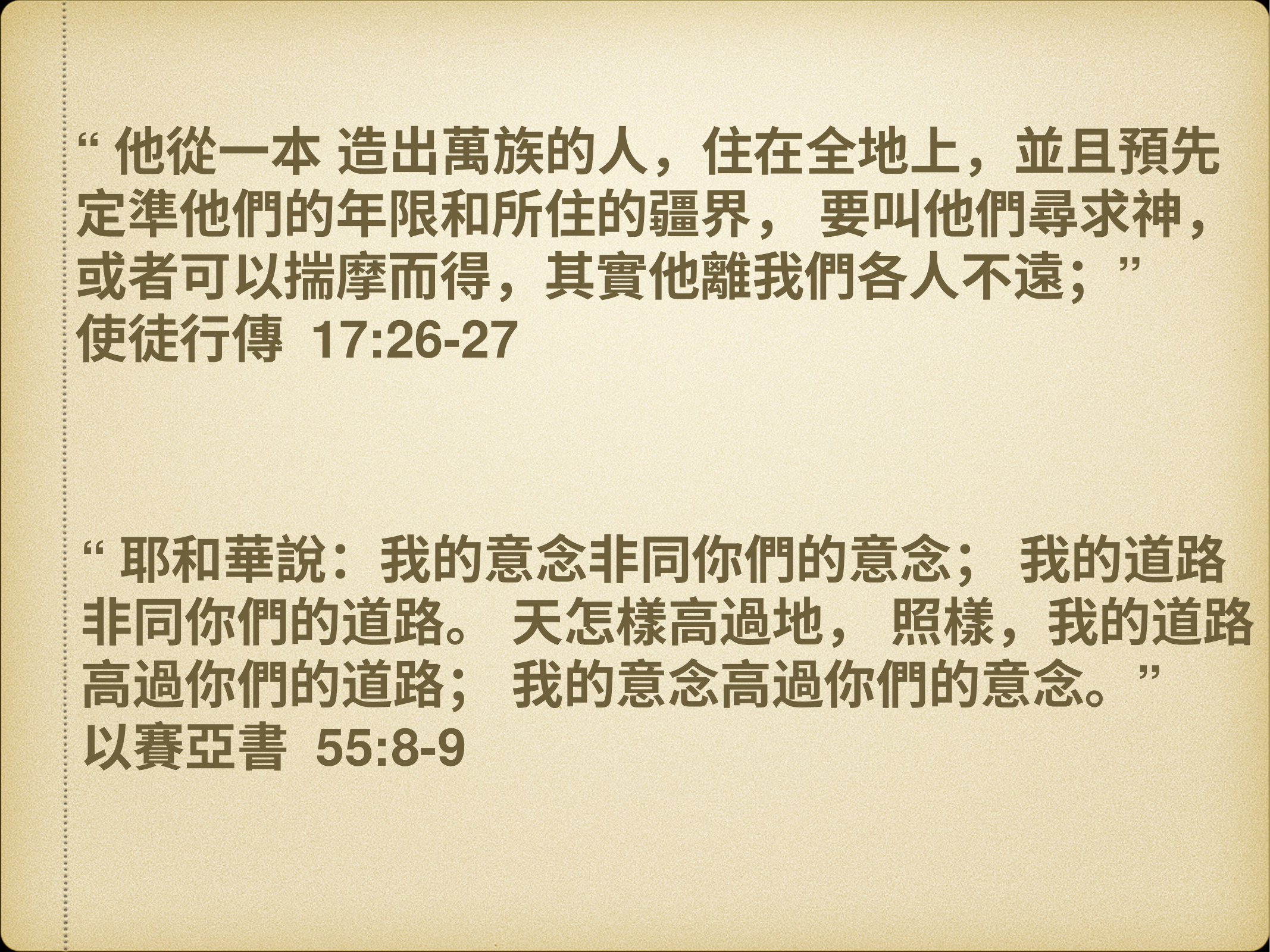

“他從一本 造出萬族的人，住在全地上，並且預先定準他們的年限和所住的疆界， 要叫他們尋求神，或者可以揣摩而得，其實他離我們各人不遠；”
使徒行傳 17:26-27
“耶和華說：我的意念非同你們的意念； 我的道路非同你們的道路。 天怎樣高過地， 照樣，我的道路高過你們的道路； 我的意念高過你們的意念。”
以賽亞書 55:8-9